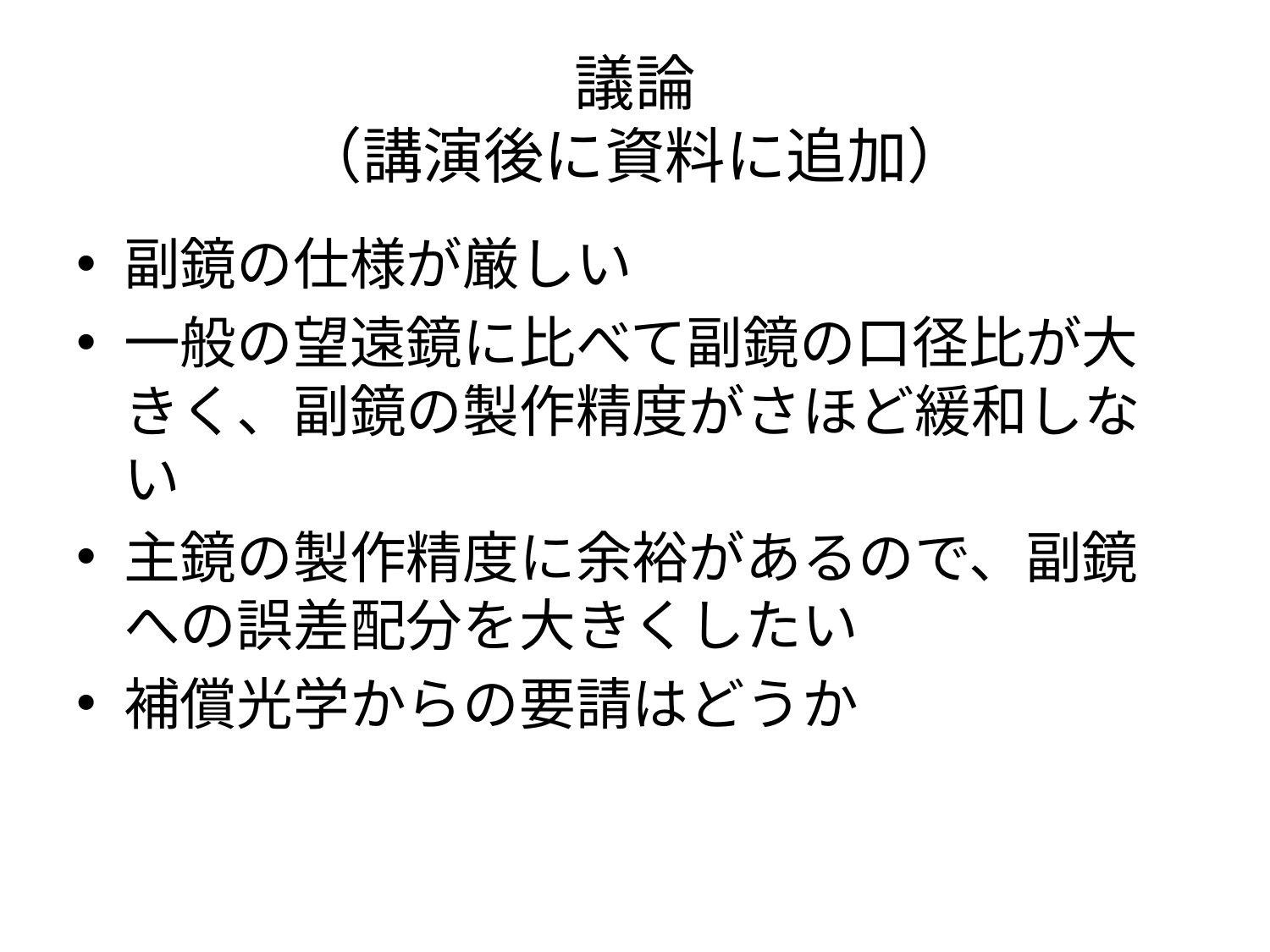

# 議論 （講演後に資料に追加）
副鏡の仕様が厳しい
一般の望遠鏡に比べて副鏡の口径比が大きく、副鏡の製作精度がさほど緩和しない
主鏡の製作精度に余裕があるので、副鏡への誤差配分を大きくしたい
補償光学からの要請はどうか